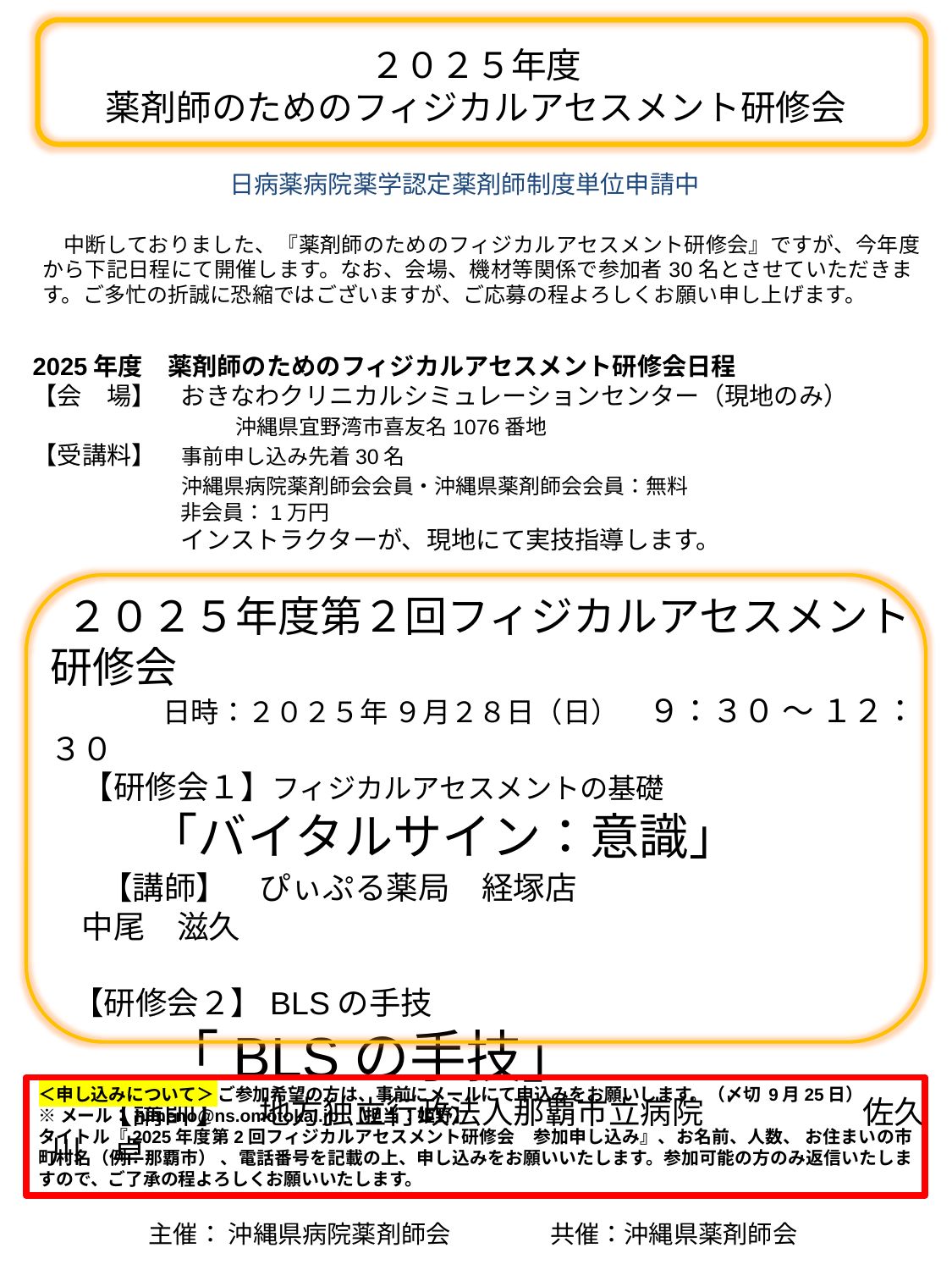

２０２５年度
薬剤師のためのフィジカルアセスメント研修会
日病薬病院薬学認定薬剤師制度単位申請中
　中断しておりました、『薬剤師のためのフィジカルアセスメント研修会』ですが、今年度から下記日程にて開催します。なお、会場、機材等関係で参加者30名とさせていただきます。ご多忙の折誠に恐縮ではございますが、ご応募の程よろしくお願い申し上げます。
2025年度　薬剤師のためのフィジカルアセスメント研修会日程
【会　場】　おきなわクリニカルシミュレーションセンター（現地のみ）
　　　　　 　　　沖縄県宜野湾市喜友名1076番地
【受講料】　事前申し込み先着30名
　　　　　　沖縄県病院薬剤師会会員・沖縄県薬剤師会会員：無料
　　　　　　　非会員：1万円
　　　　　　インストラクターが、現地にて実技指導します。

 ２０２５年度第２回フィジカルアセスメント研修会
　　         日時：２０２５年 ９月２８日（日）　９：３０ ～ １２：３０
　【研修会１】フィジカルアセスメントの基礎
　　「バイタルサイン：意識」
　  【講師】　ぴぃぷる薬局　経塚店　　　　　　　　　　　　中尾　滋久

  【研修会２】BLSの手技
　　「BLSの手技」
　  【講師】　地方独立行政法人那覇市立病院　　　　　佐久川　卓

＜申し込みについて＞ ご参加希望の方は、事前にメールにて申込みをお願いします。（〆切 9月25日）
※メール：himeno@ns.omotokai.jp 【担当：姫野】
タイトル『2025年度第2回フィジカルアセスメント研修会　参加申し込み』、お名前、人数、 お住まいの市町村名（例：那覇市） 、電話番号を記載の上、申し込みをお願いいたします。参加可能の方のみ返信いたしますので、ご了承の程よろしくお願いいたします。
主催： 沖縄県病院薬剤師会　　　　共催：沖縄県薬剤師会